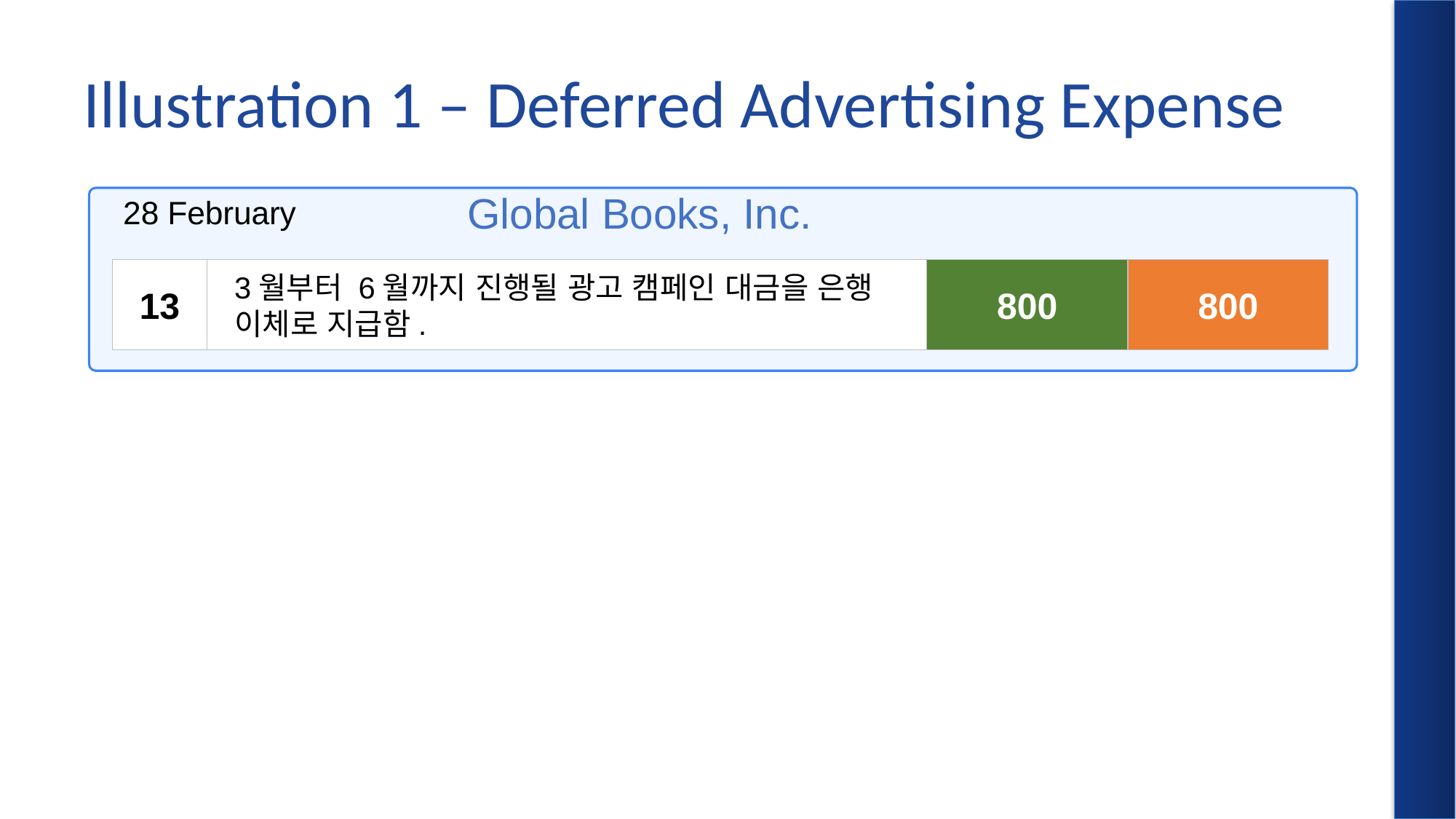

# Illustration 1 – Deferred Advertising Expense
Global Books, Inc.
28 February

13
Deferred expenses
800
Cash
800
3월부터 6월까지 진행될 광고 캠페인 대금을 은행 이체로 지급함.
800
800